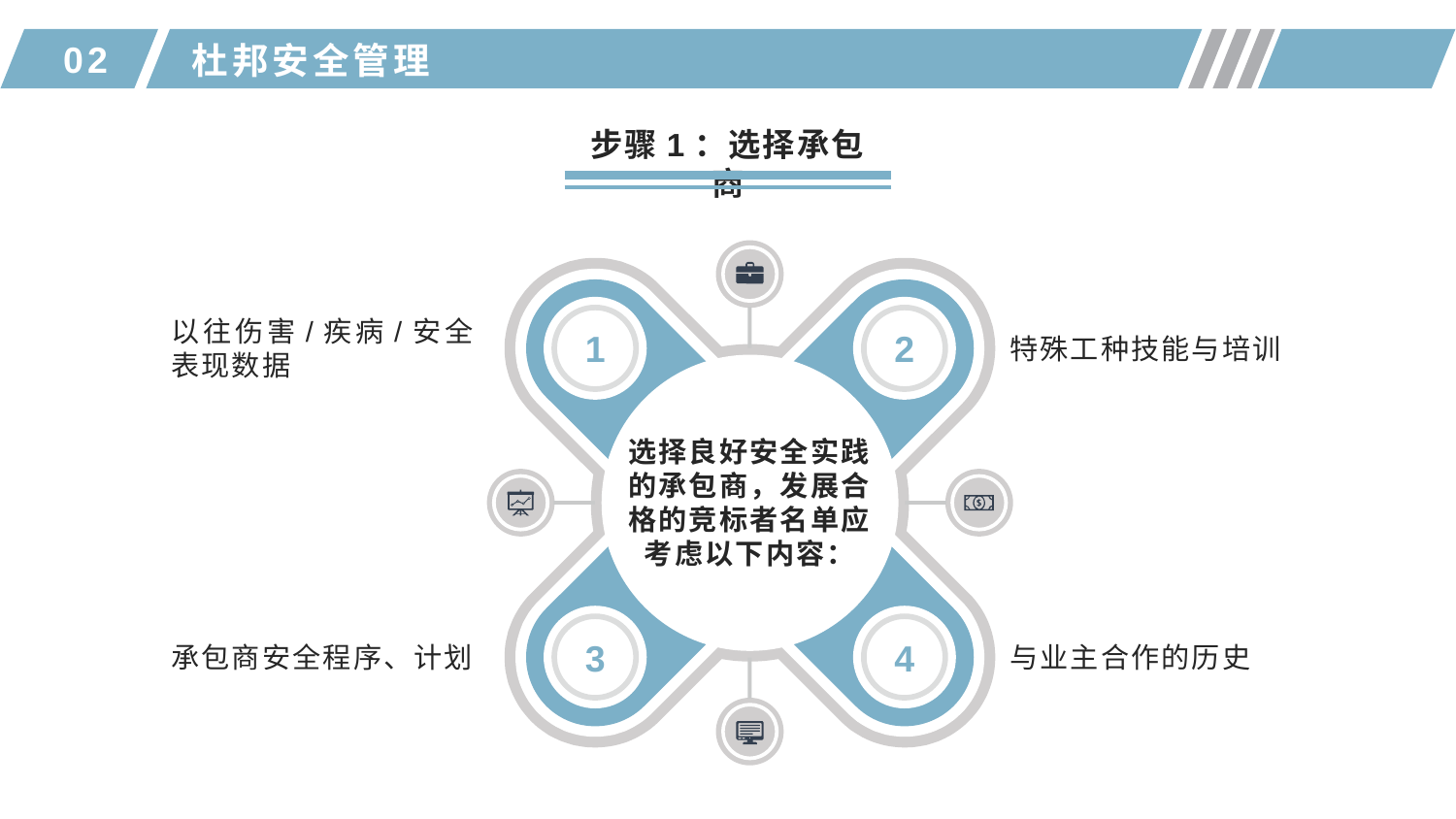

02
杜邦安全管理
步骤1：选择承包商

1
2

3
4

以往伤害/疾病/安全表现数据
特殊工种技能与培训
选择良好安全实践的承包商，发展合格的竞标者名单应考虑以下内容：
与业主合作的历史
承包商安全程序、计划